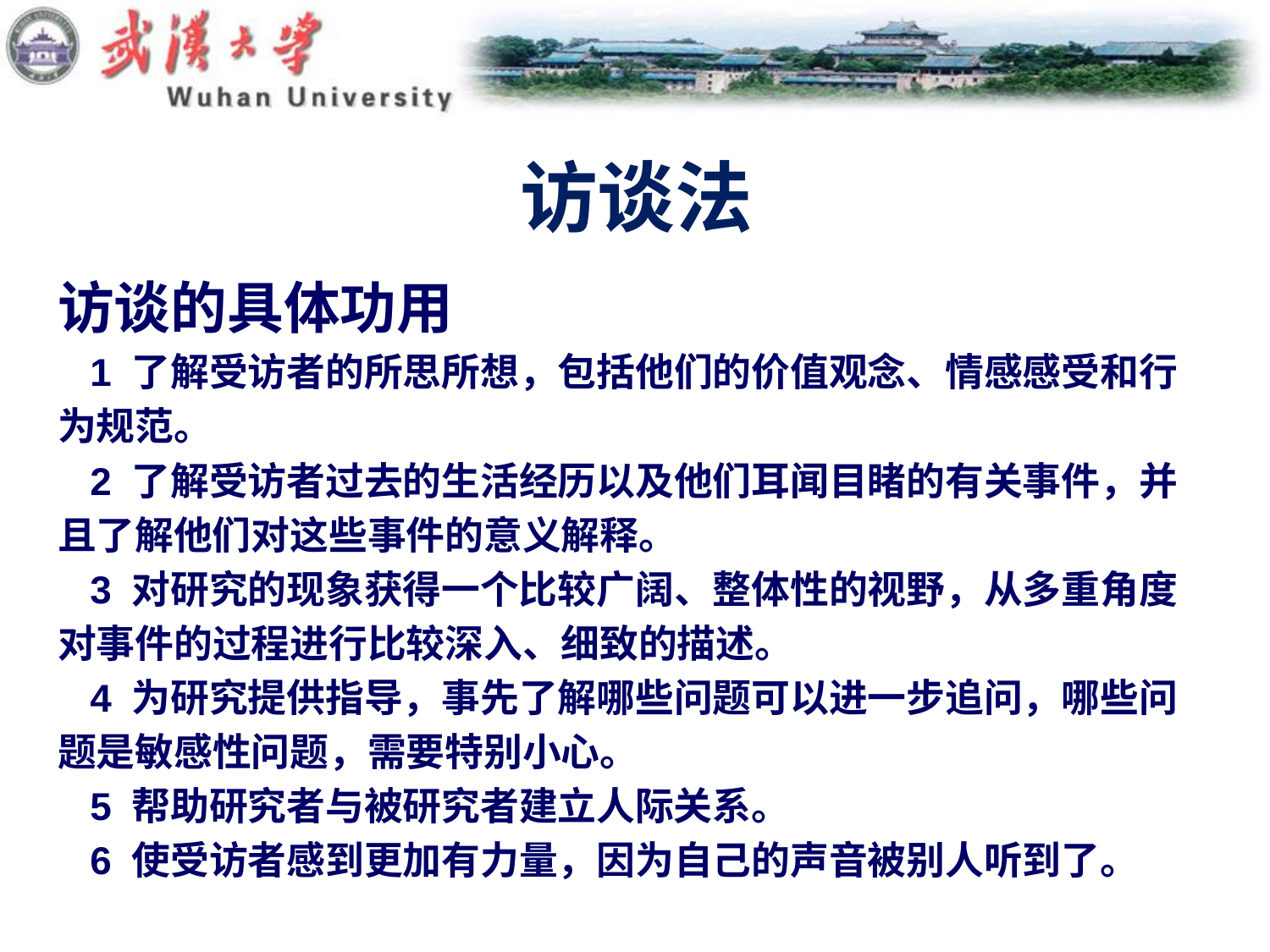

# 访谈法
访谈的具体功用
   1 了解受访者的所思所想，包括他们的价值观念、情感感受和行
为规范。
   2 了解受访者过去的生活经历以及他们耳闻目睹的有关事件，并
且了解他们对这些事件的意义解释。
   3 对研究的现象获得一个比较广阔、整体性的视野，从多重角度
对事件的过程进行比较深入、细致的描述。
   4 为研究提供指导，事先了解哪些问题可以进一步追问，哪些问
题是敏感性问题，需要特别小心。
   5 帮助研究者与被研究者建立人际关系。
   6 使受访者感到更加有力量，因为自己的声音被别人听到了。